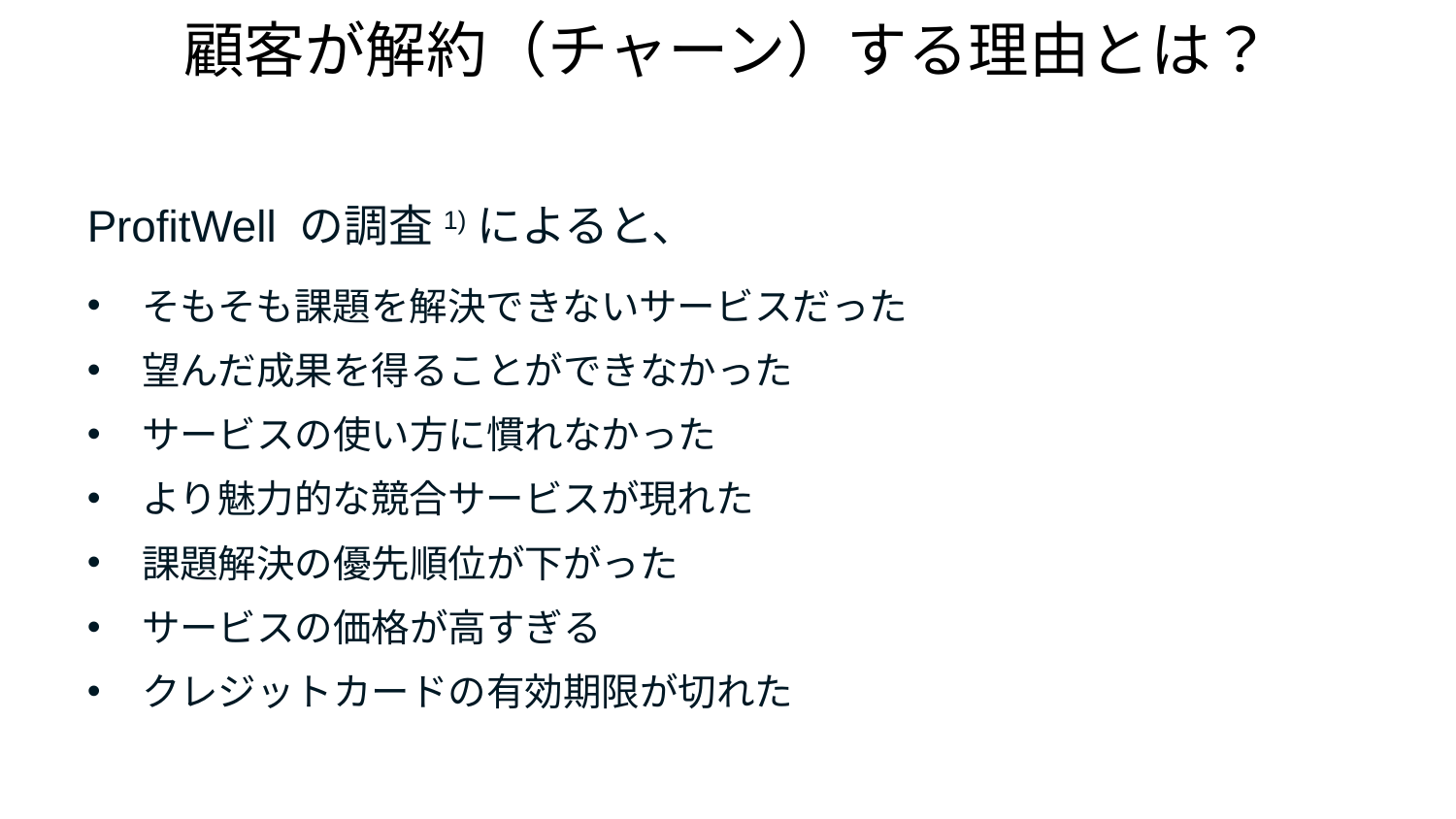

# 顧客が解約（チャーン）する理由とは？
ProfitWell の調査1)によると、
そもそも課題を解決できないサービスだった
望んだ成果を得ることができなかった
サービスの使い方に慣れなかった
より魅力的な競合サービスが現れた
課題解決の優先順位が下がった
サービスの価格が高すぎる
クレジットカードの有効期限が切れた